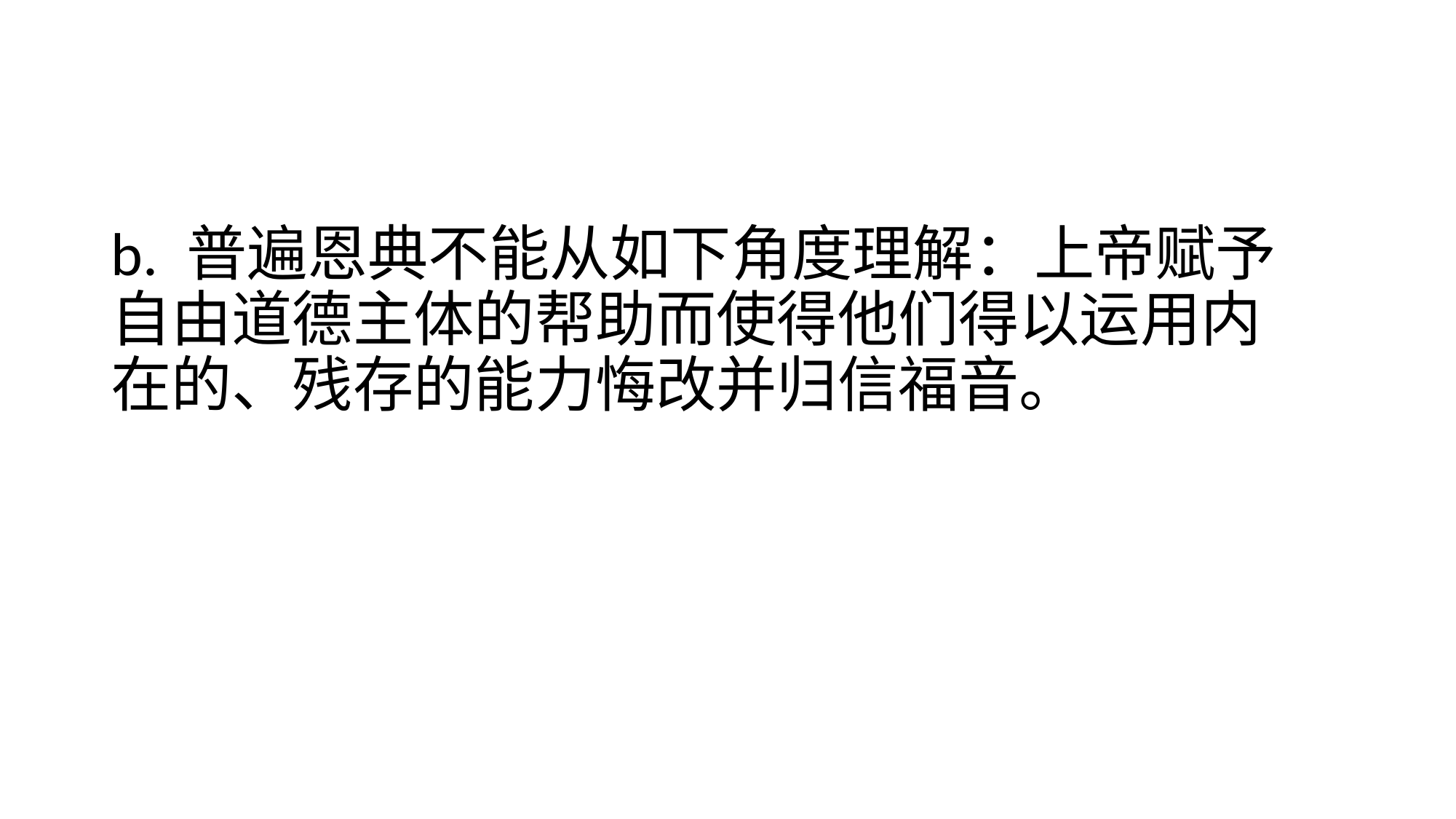

#
b. 普遍恩典不能从如下角度理解：上帝赋予自由道德主体的帮助而使得他们得以运用内在的、残存的能力悔改并归信福音。